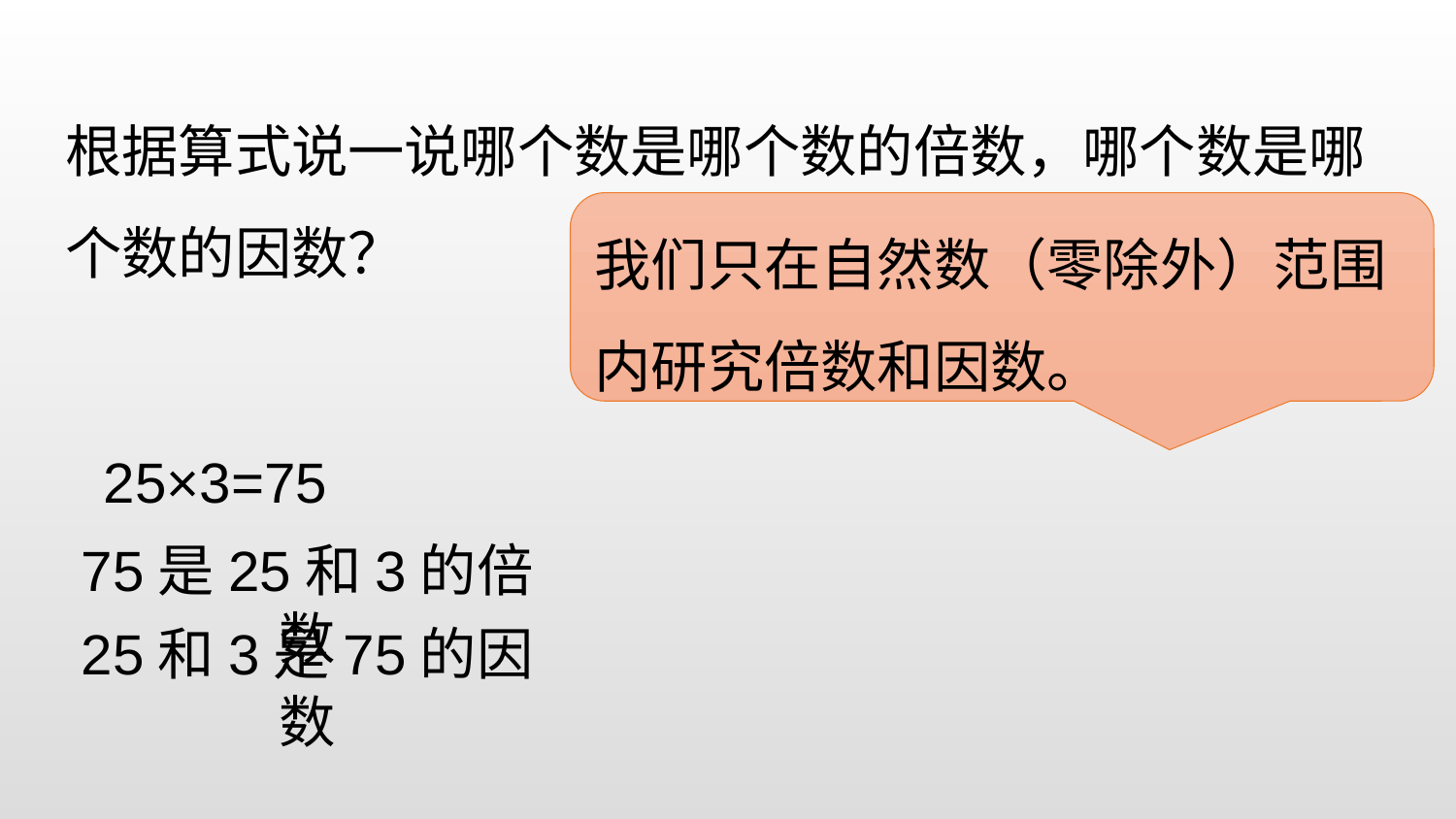

根据算式说一说哪个数是哪个数的倍数，哪个数是哪个数的因数？
我们只在自然数（零除外）范围内研究倍数和因数。
25×3=75
75是25和3的倍数
25和3是75的因数